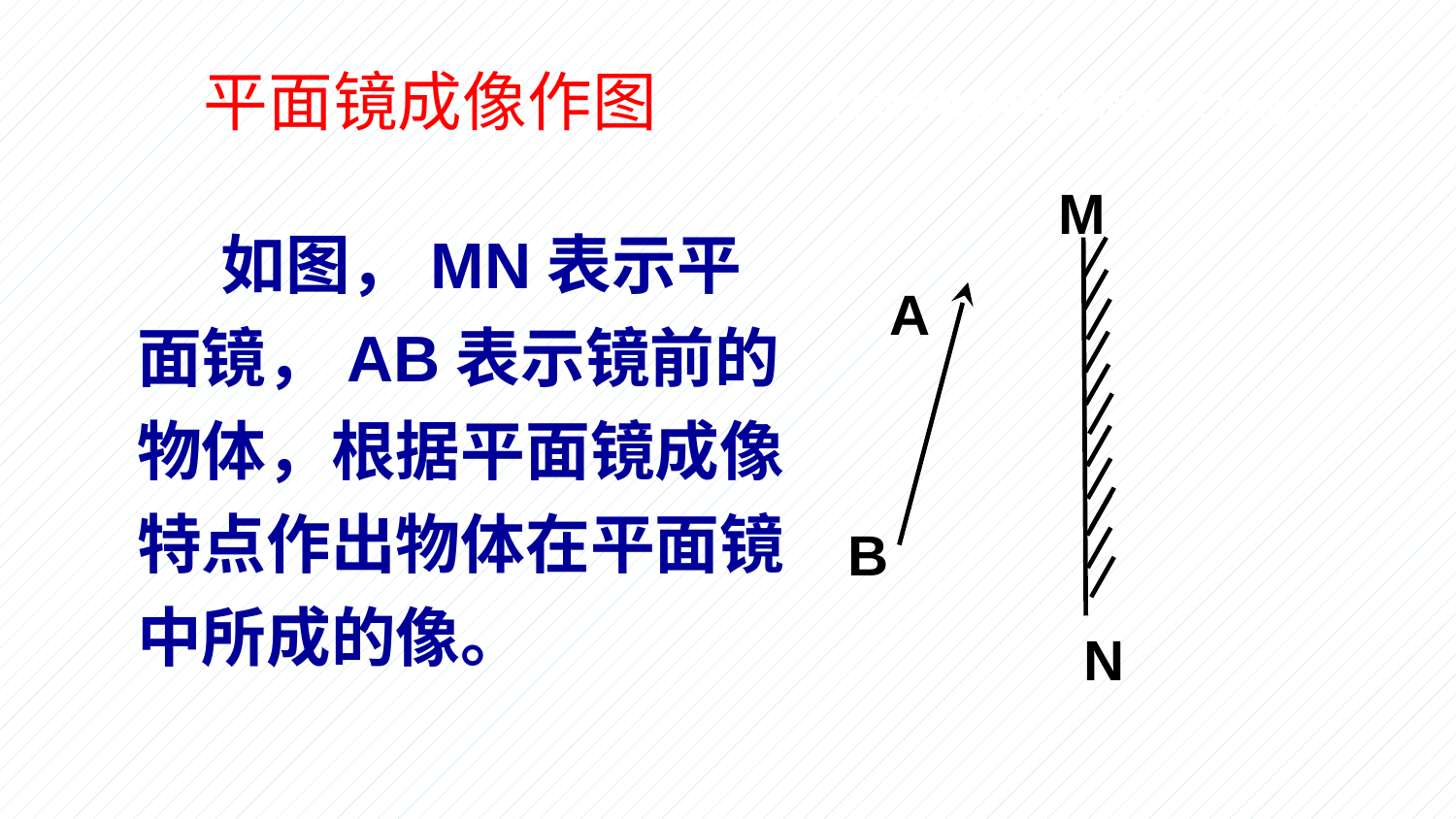

平面镜成像作图
21世纪教育网版权所有   21cnjy. com
M
A
B
N
      如图，MN表示平面镜，AB表示镜前的物体，根据平面镜成像特点作出物体在平面镜中所成的像。